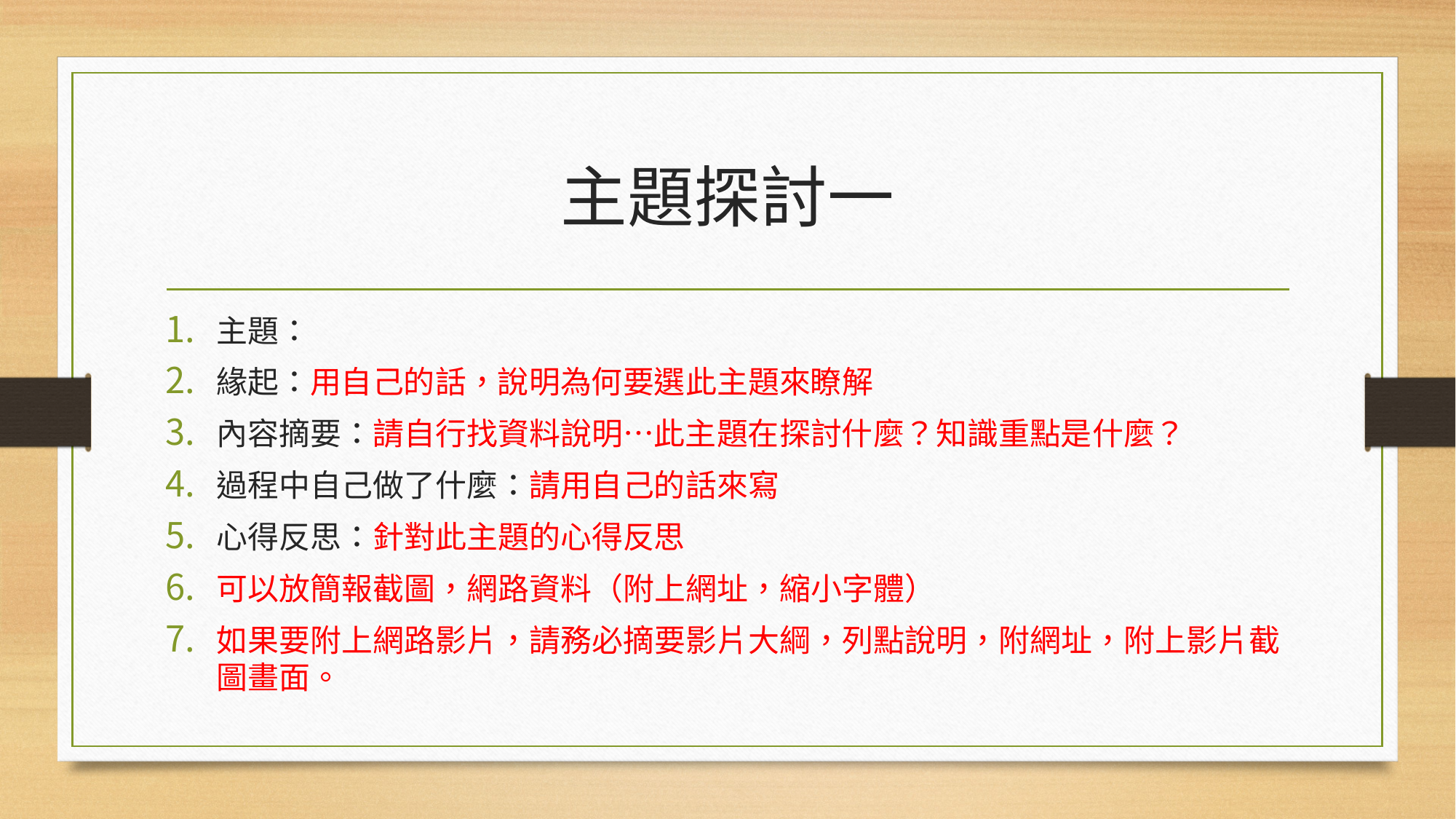

# 主題探討一
主題：
緣起：用自己的話，說明為何要選此主題來瞭解
內容摘要：請自行找資料說明…此主題在探討什麼？知識重點是什麼？
過程中自己做了什麼：請用自己的話來寫
心得反思：針對此主題的心得反思
可以放簡報截圖，網路資料（附上網址，縮小字體）
如果要附上網路影片，請務必摘要影片大綱，列點說明，附網址，附上影片截圖畫面。